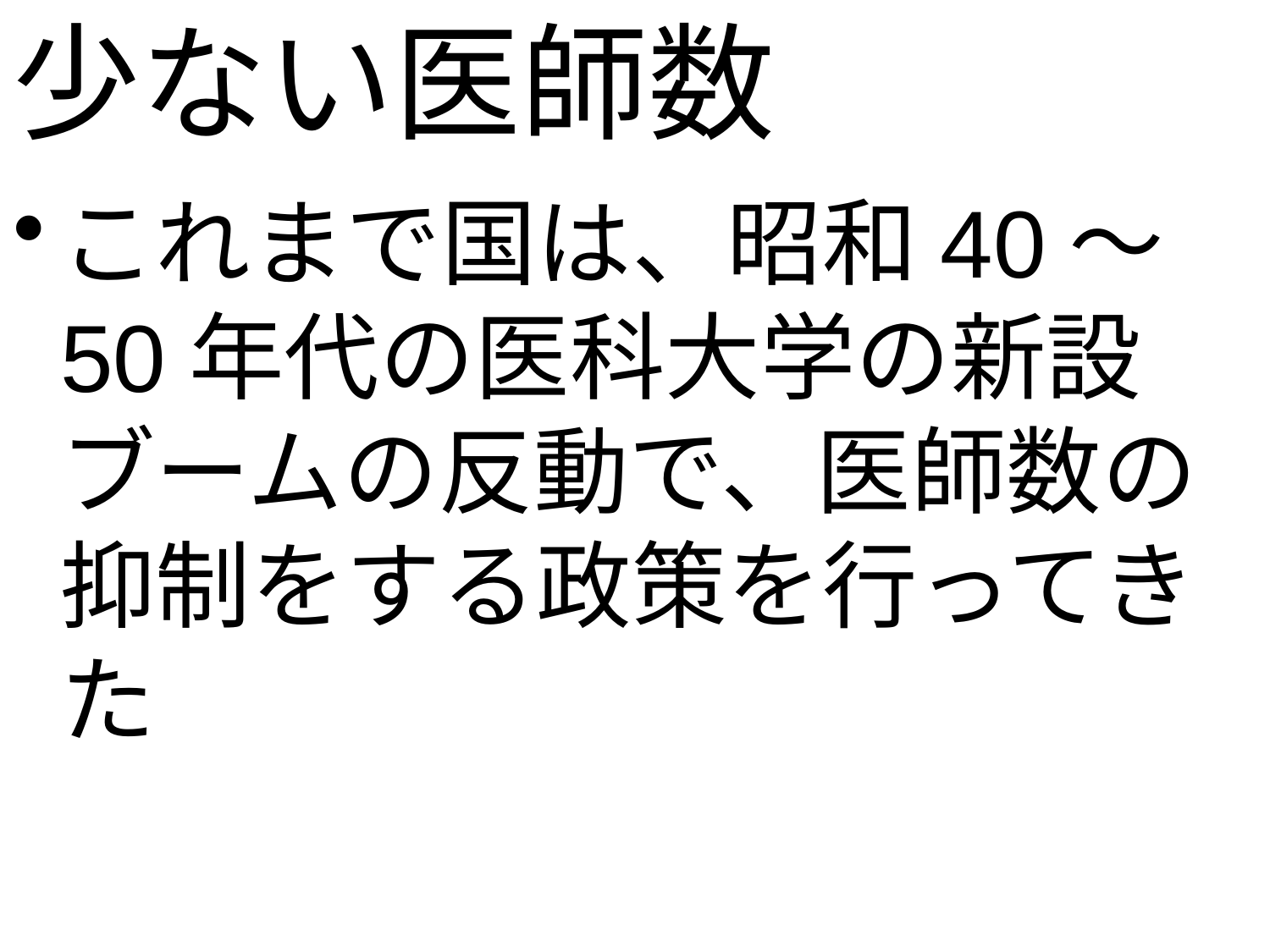

# 少ない医師数
これまで国は、昭和40～50年代の医科大学の新設ブームの反動で、医師数の抑制をする政策を行ってきた